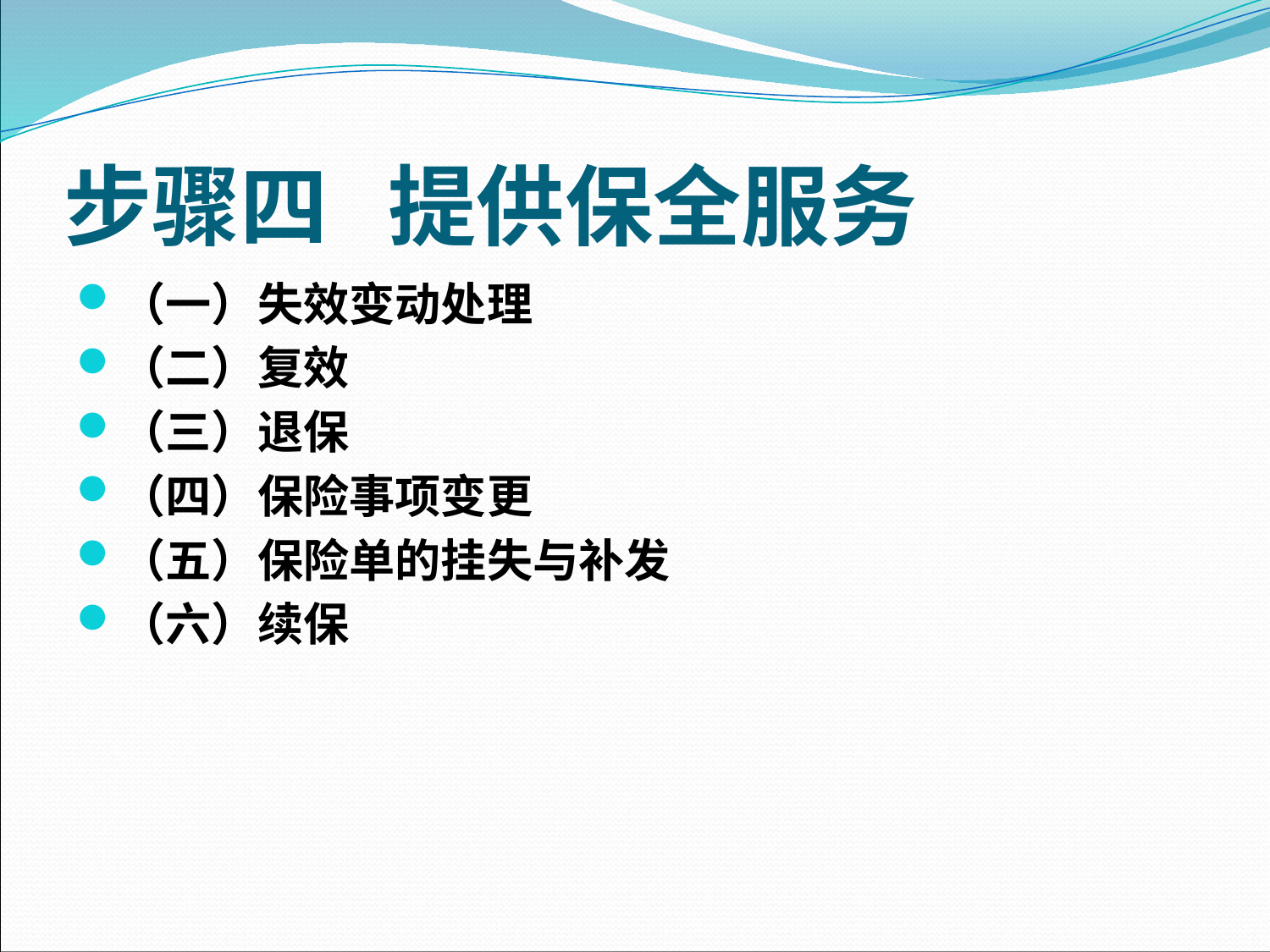

# 步骤四   提供保全服务
（一）失效变动处理
（二）复效
（三）退保
（四）保险事项变更
（五）保险单的挂失与补发
（六）续保